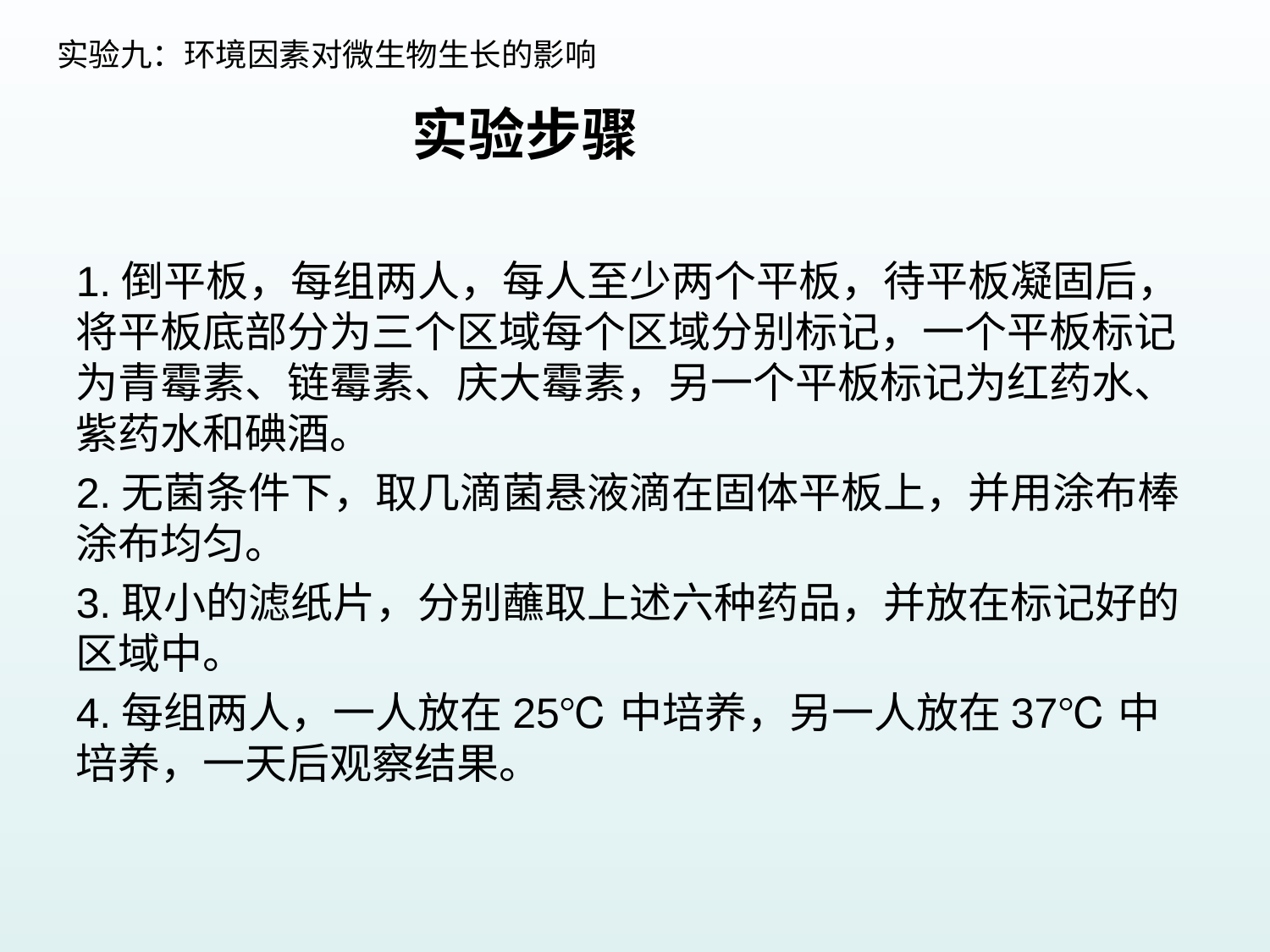

实验九：环境因素对微生物生长的影响
                         实验步骤

1.倒平板，每组两人，每人至少两个平板，待平板凝固后，将平板底部分为三个区域每个区域分别标记，一个平板标记为青霉素、链霉素、庆大霉素，另一个平板标记为红药水、紫药水和碘酒。
2.无菌条件下，取几滴菌悬液滴在固体平板上，并用涂布棒涂布均匀。
3.取小的滤纸片，分别蘸取上述六种药品，并放在标记好的区域中。
4.每组两人，一人放在25℃中培养，另一人放在37℃中培养，一天后观察结果。